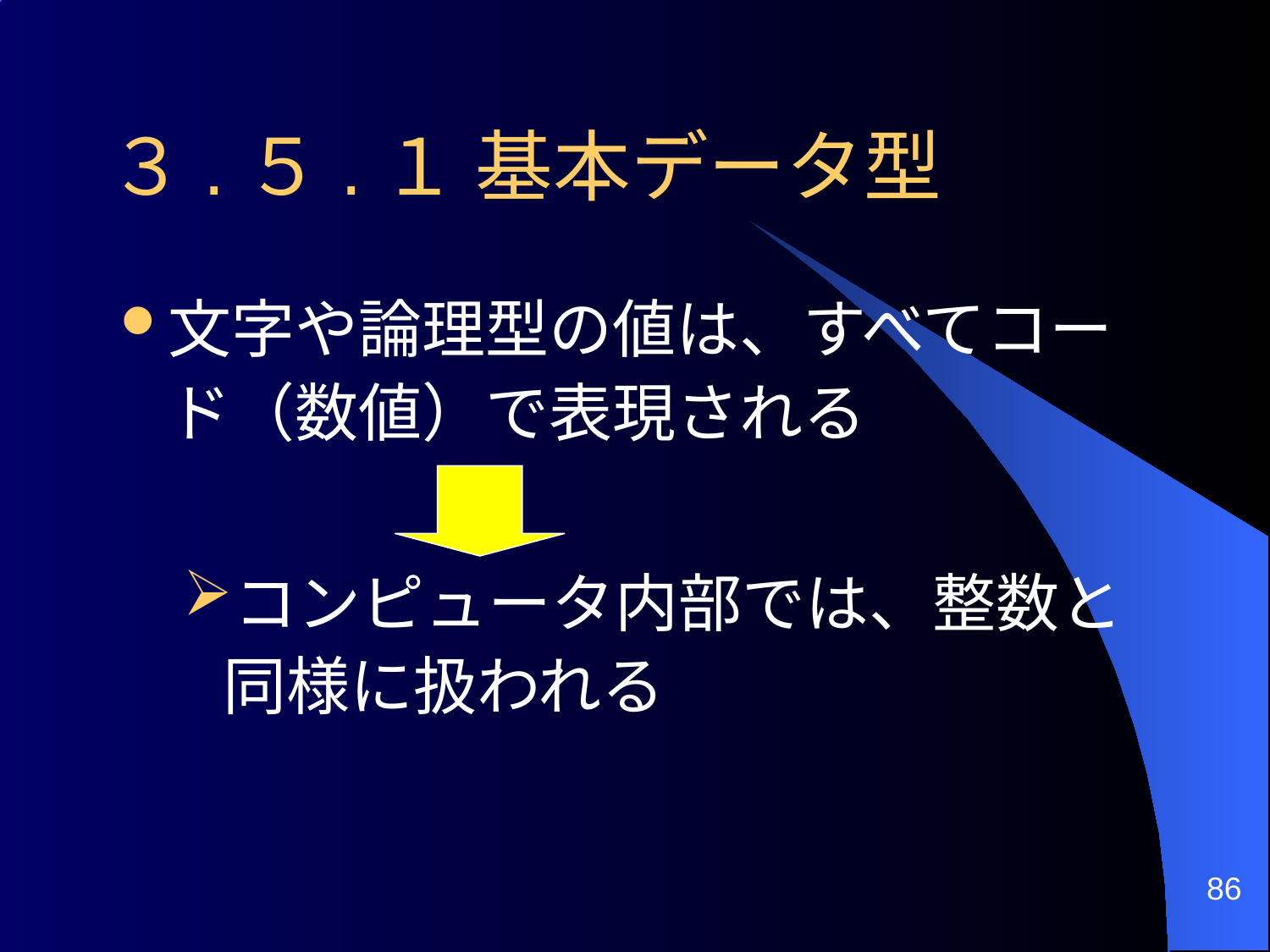

# ３.５.１ 基本データ型
文字や論理型の値は、すべてコード（数値）で表現される

コンピュータ内部では、整数と同様に扱われる

86